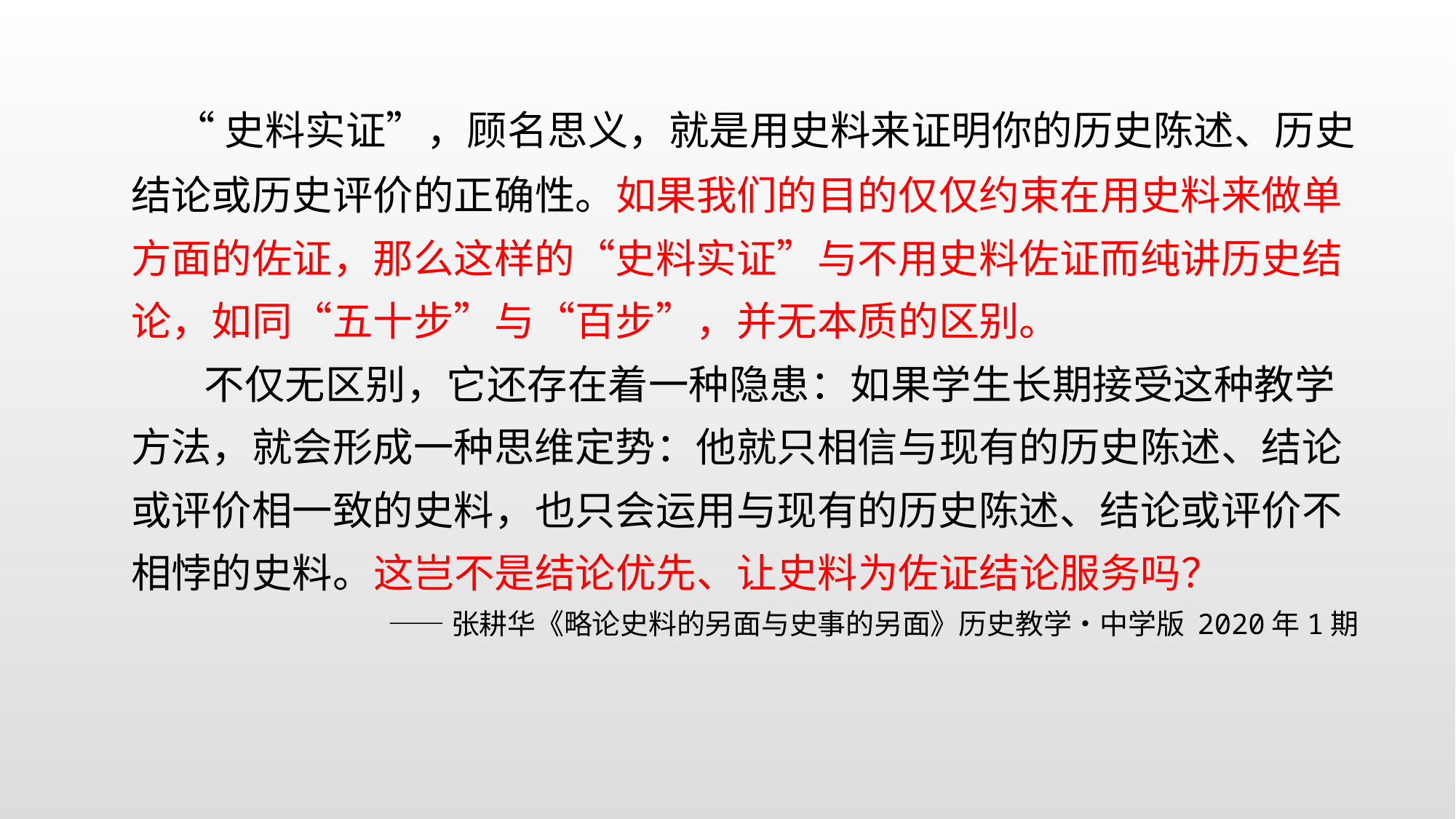

“史料实证”，顾名思义，就是用史料来证明你的历史陈述、历史结论或历史评价的正确性。如果我们的目的仅仅约束在用史料来做单方面的佐证，那么这样的“史料实证”与不用史料佐证而纯讲历史结论，如同“五十步”与“百步”，并无本质的区别。
       不仅无区别，它还存在着一种隐患：如果学生长期接受这种教学方法，就会形成一种思维定势：他就只相信与现有的历史陈述、结论或评价相一致的史料，也只会运用与现有的历史陈述、结论或评价不相悖的史料。这岂不是结论优先、让史料为佐证结论服务吗？
——张耕华《略论史料的另面与史事的另面》历史教学•中学版 2020年1期